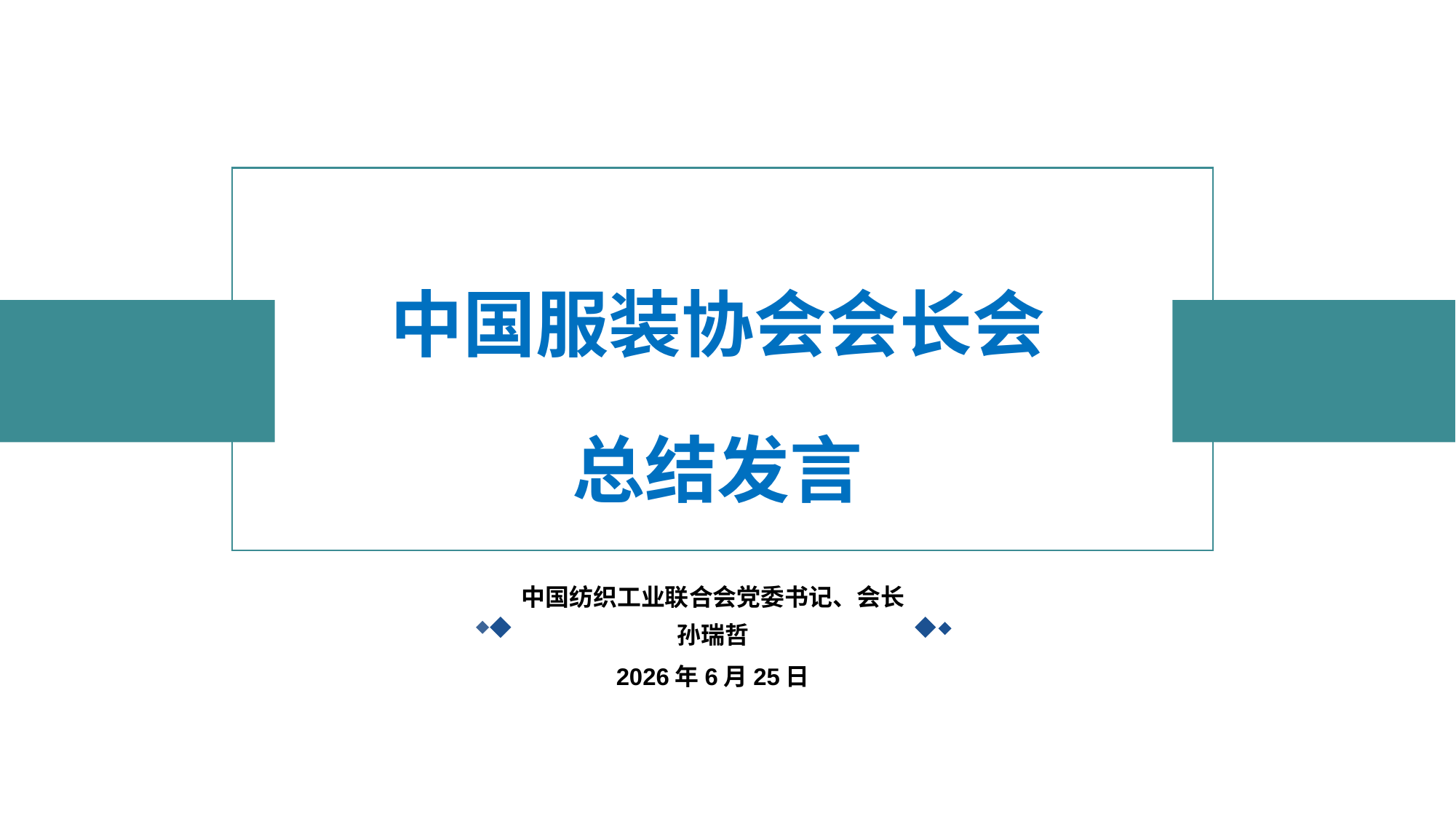

中国服装协会会长会
总结发言

中国纺织工业联合会党委书记、会长
孙瑞哲
2026年6月25日